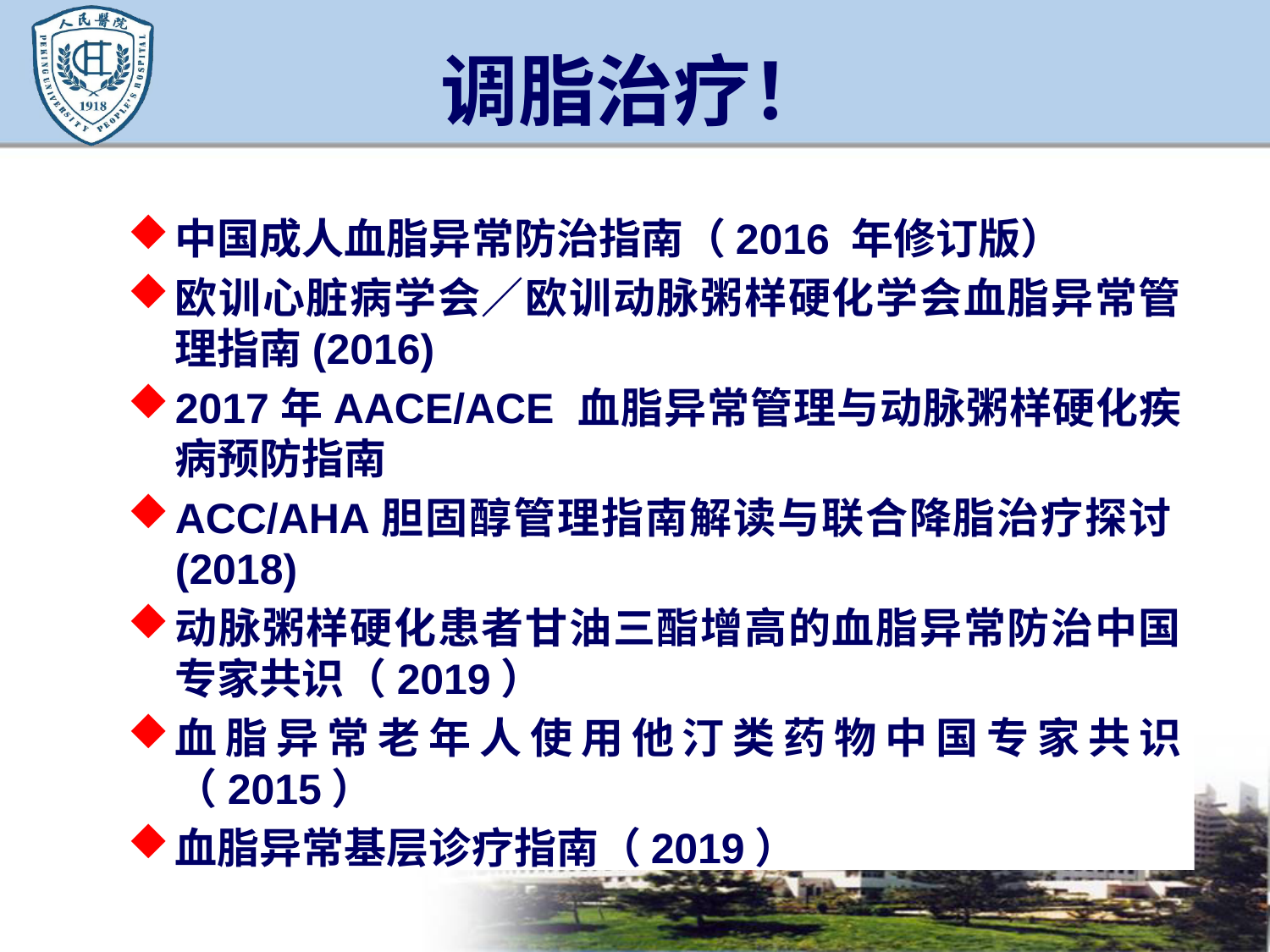

# 调脂治疗！
中国成人血脂异常防治指南（2016 年修订版）
欧训心脏病学会／欧训动脉粥样硬化学会血脂异常管理指南(2016)
2017年AACE/ACE 血脂异常管理与动脉粥样硬化疾病预防指南
ACC/AHA胆固醇管理指南解读与联合降脂治疗探讨(2018)
动脉粥样硬化患者甘油三酯增高的血脂异常防治中国专家共识（2019）
血脂异常老年人使用他汀类药物中国专家共识（2015）
血脂异常基层诊疗指南（2019）